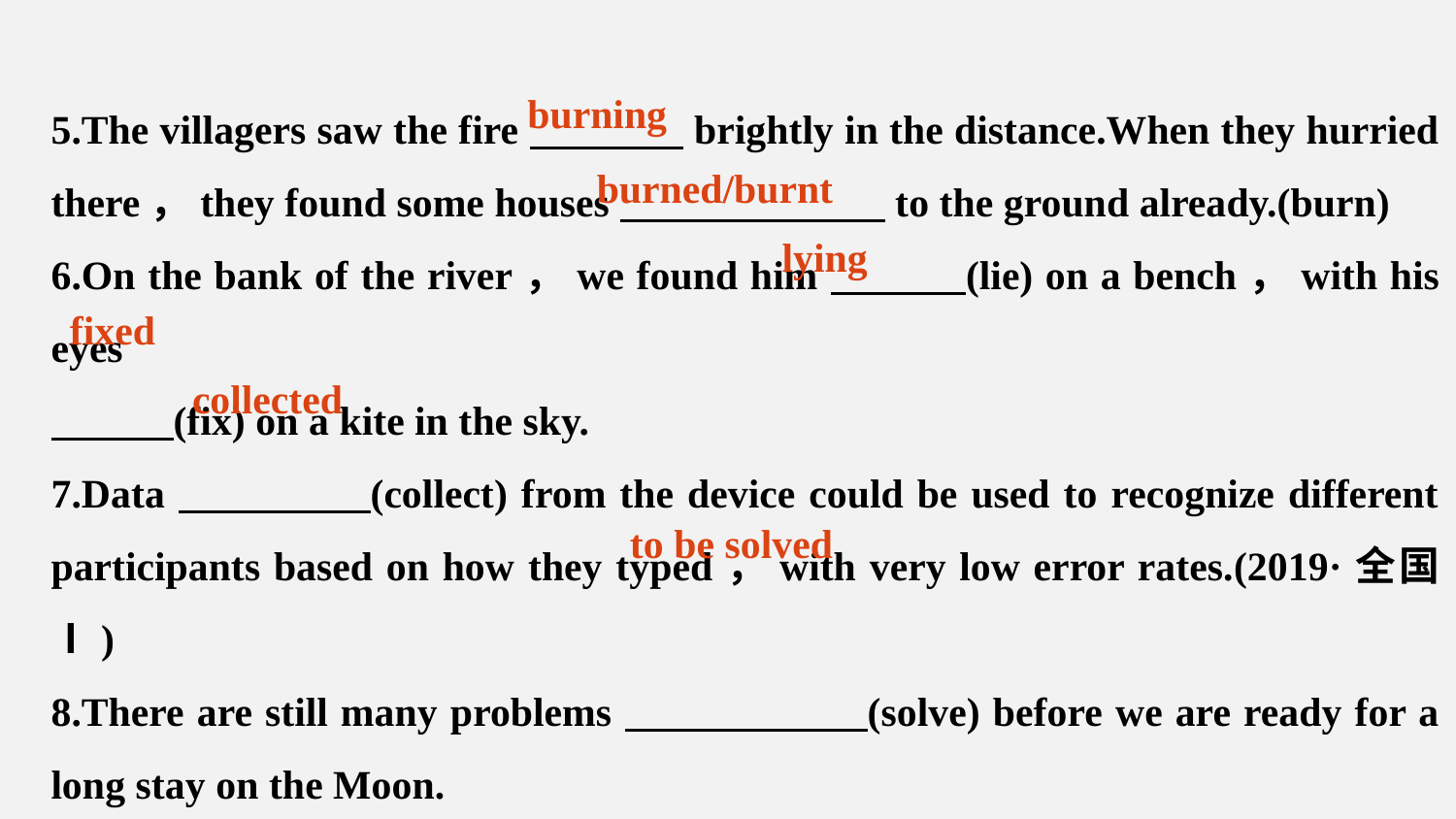

5.The villagers saw the fire                brightly in the distance.When they hurried there，they found some houses                            to the ground already.(burn)
6.On the bank of the river，we found him            (lie) on a bench，with his eyes
            (fix) on a kite in the sky.
7.Data               (collect) from the device could be used to recognize different participants based on how they typed，with very low error rates.(2019·全国Ⅰ)
8.There are still many problems                    (solve) before we are ready for a long stay on the Moon.
burning
burned/burnt
lying
fixed
collected
to be solved